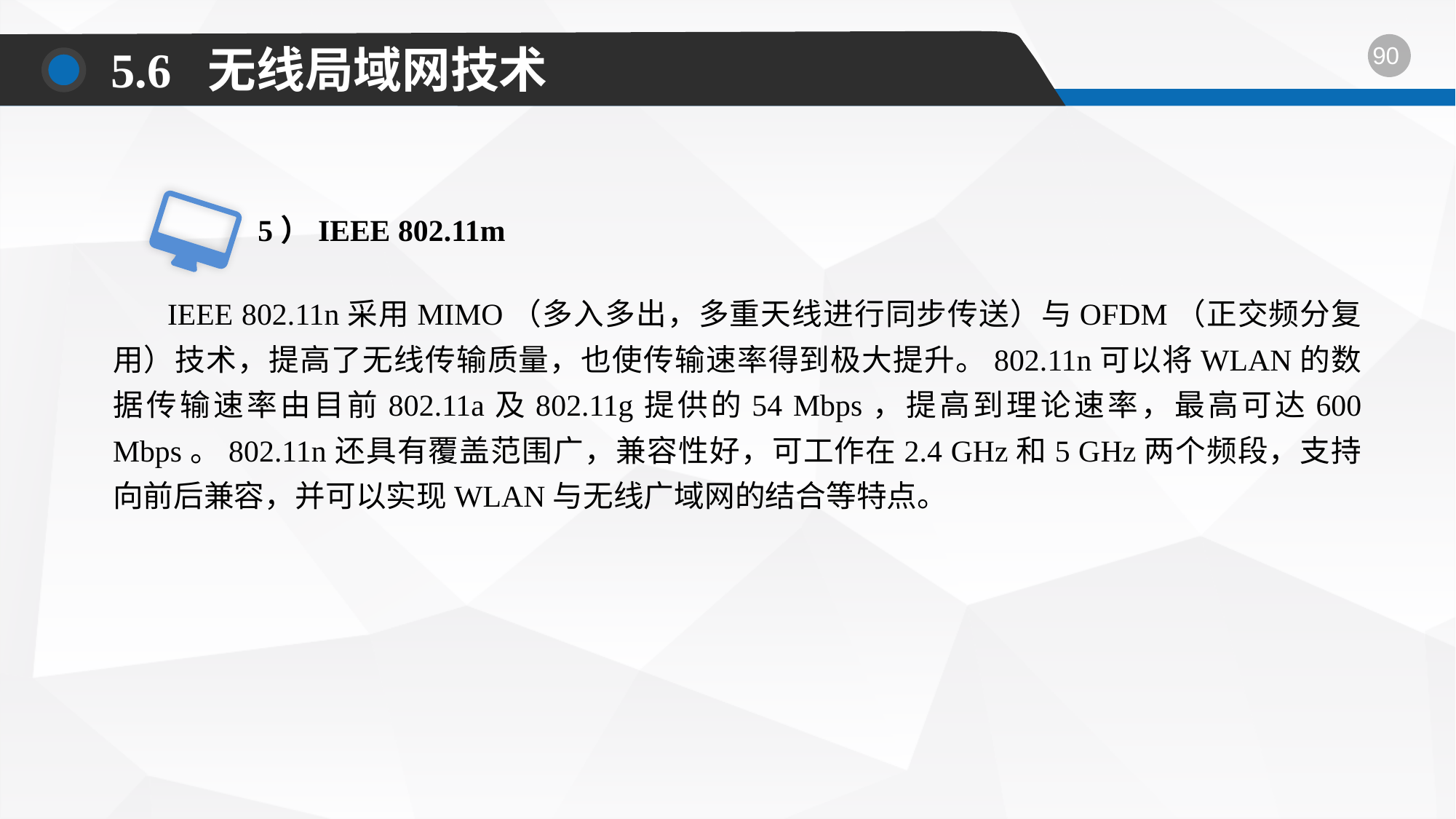

5.6  无线局域网技术

5）IEEE 802.11m
IEEE 802.11n采用MIMO（多入多出，多重天线进行同步传送）与OFDM（正交频分复用）技术，提高了无线传输质量，也使传输速率得到极大提升。802.11n可以将WLAN的数据传输速率由目前802.11a及802.11g提供的54 Mbps，提高到理论速率，最高可达600 Mbps。802.11n还具有覆盖范围广，兼容性好，可工作在2.4 GHz和5 GHz两个频段，支持向前后兼容，并可以实现WLAN与无线广域网的结合等特点。